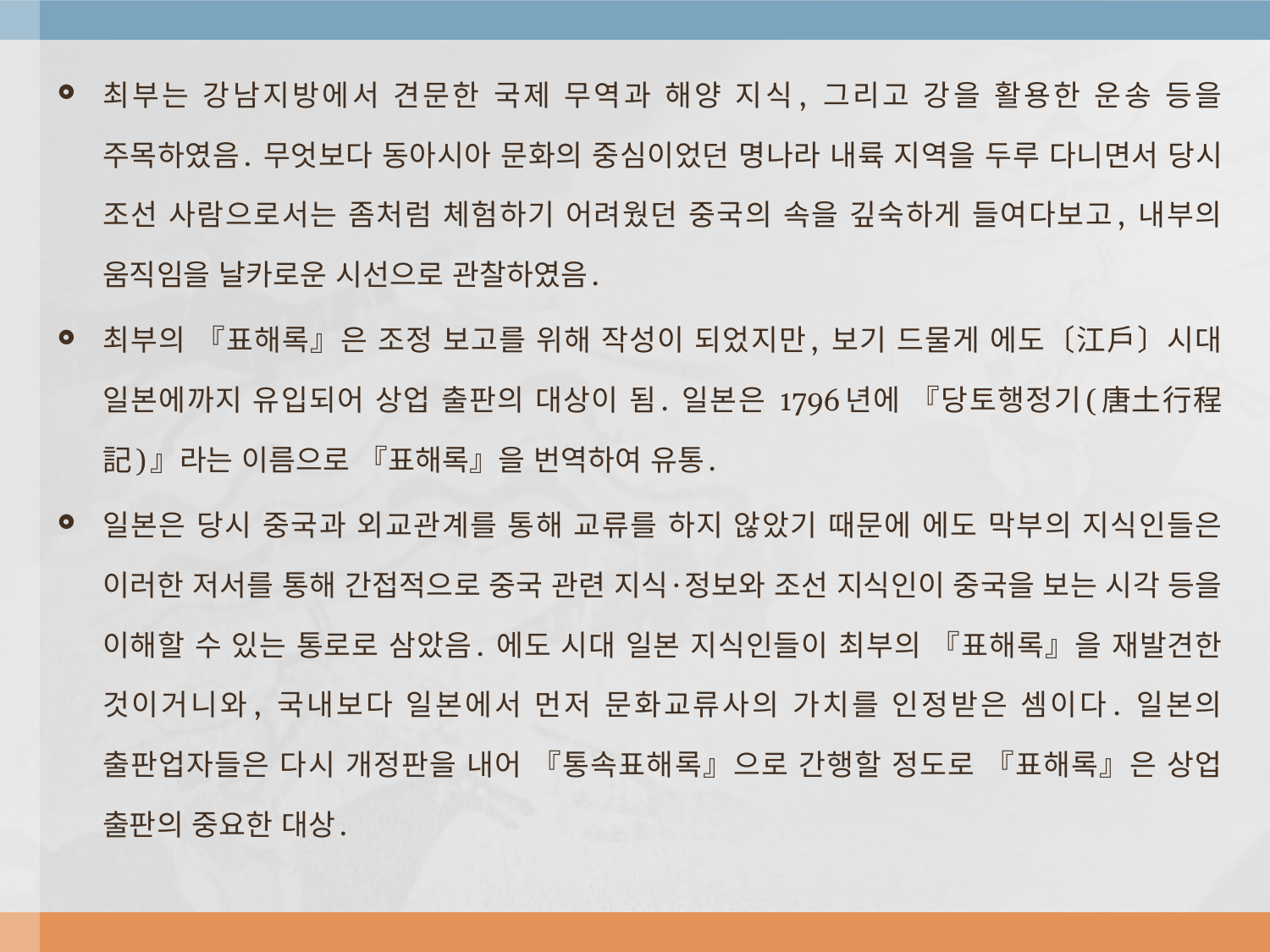

최부는 강남지방에서 견문한 국제 무역과 해양 지식, 그리고 강을 활용한 운송 등을 주목하였음. 무엇보다 동아시아 문화의 중심이었던 명나라 내륙 지역을 두루 다니면서 당시 조선 사람으로서는 좀처럼 체험하기 어려웠던 중국의 속을 깊숙하게 들여다보고, 내부의 움직임을 날카로운 시선으로 관찰하였음.
최부의 『표해록』은 조정 보고를 위해 작성이 되었지만, 보기 드물게 에도〔江戶〕시대 일본에까지 유입되어 상업 출판의 대상이 됨. 일본은 1796년에 『당토행정기(唐土行程記)』라는 이름으로 『표해록』을 번역하여 유통.
일본은 당시 중국과 외교관계를 통해 교류를 하지 않았기 때문에 에도 막부의 지식인들은 이러한 저서를 통해 간접적으로 중국 관련 지식·정보와 조선 지식인이 중국을 보는 시각 등을 이해할 수 있는 통로로 삼았음. 에도 시대 일본 지식인들이 최부의 『표해록』을 재발견한 것이거니와, 국내보다 일본에서 먼저 문화교류사의 가치를 인정받은 셈이다. 일본의 출판업자들은 다시 개정판을 내어 『통속표해록』으로 간행할 정도로 『표해록』은 상업 출판의 중요한 대상.